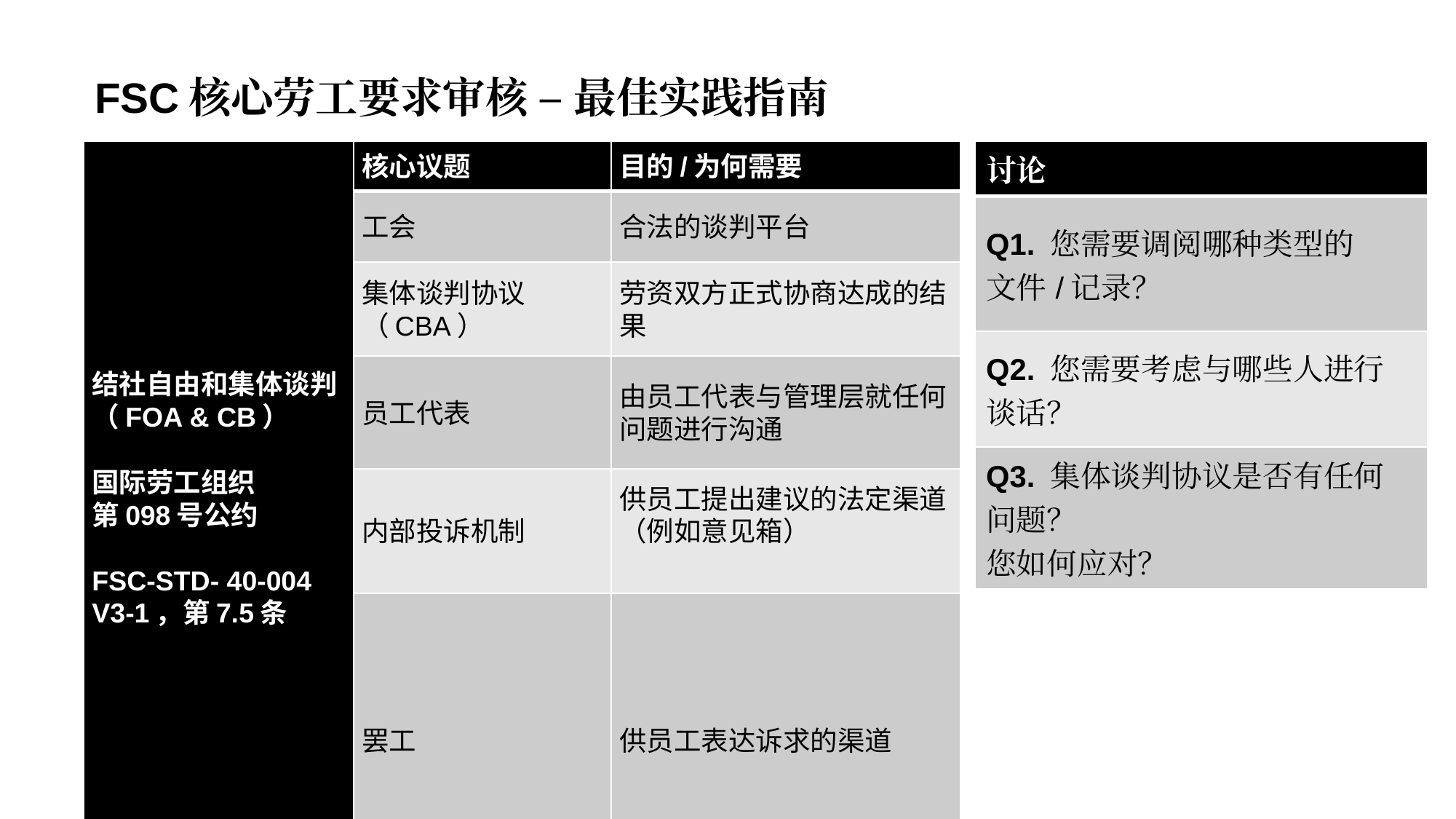

FSC核心劳工要求审核 – 最佳实践指南
| 结社自由和集体谈判（FOA & CB） 国际劳工组织 第098号公约 FSC-STD- 40-004 V3-1，第7.5条 | 核心议题 | 目的/为何需要 |
| --- | --- | --- |
| 结社自由和集体谈判（FOA & CB） | 工会 | 合法的谈判平台 |
|  | 集体谈判协议（CBA） | 劳资双方正式协商达成的结果 |
|  | 员工代表 | 由员工代表与管理层就任何问题进行沟通 |
|  | 内部投诉机制 | 供员工提出建议的法定渠道（例如意见箱） |
|  | 罢工 | 供员工表达诉求的渠道 |
| 讨论 |
| --- |
| Q1. 您需要调阅哪种类型的 文件/记录？ |
| Q2. 您需要考虑与哪些人进行 谈话？ |
| Q3. 集体谈判协议是否有任何 问题？ 您如何应对？ |